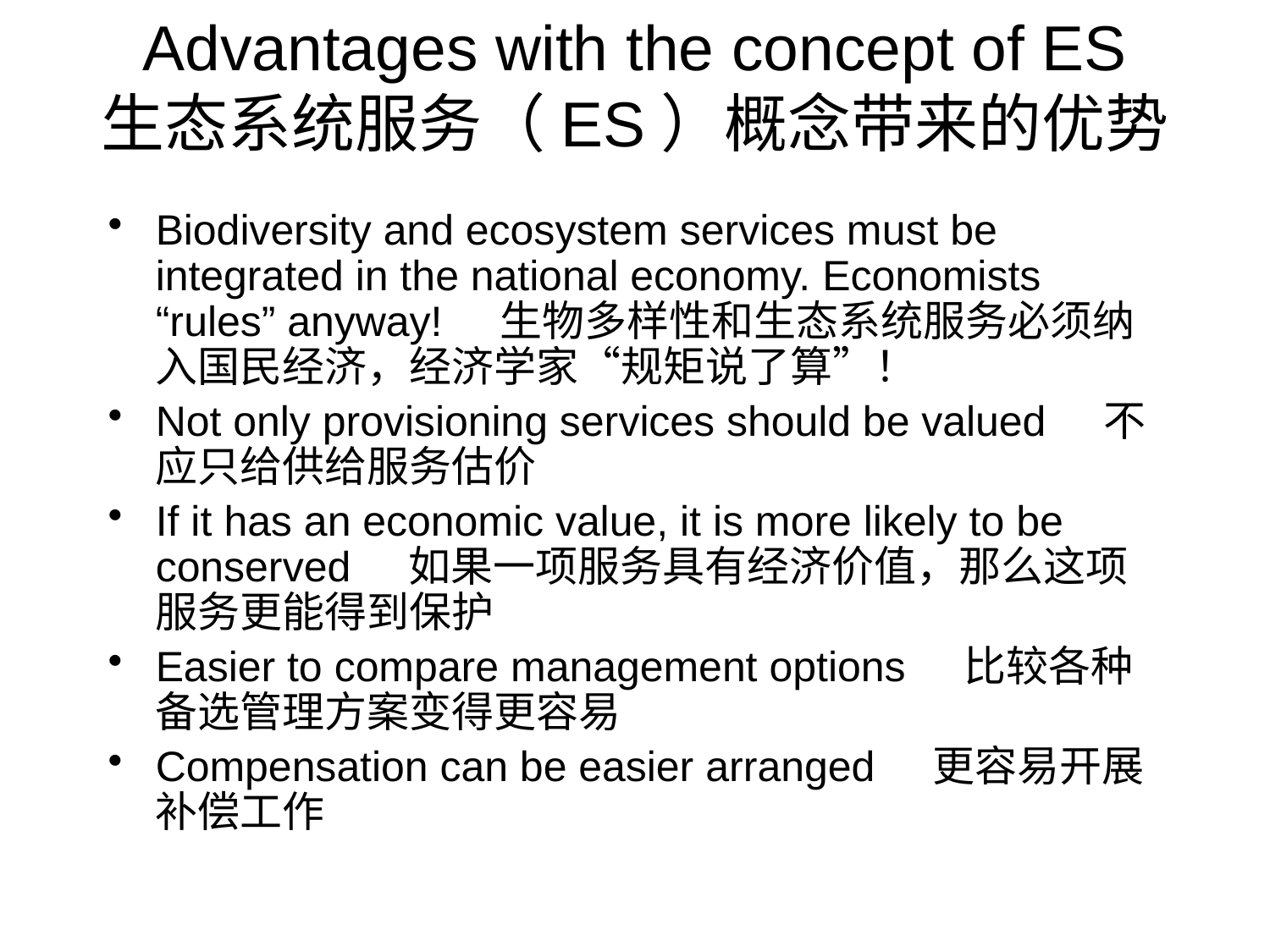

# Advantages with the concept of ES 生态系统服务（ES）概念带来的优势
Biodiversity and ecosystem services must be integrated in the national economy. Economists “rules” anyway!    生物多样性和生态系统服务必须纳入国民经济，经济学家“规矩说了算”！
Not only provisioning services should be valued    不应只给供给服务估价
If it has an economic value, it is more likely to be conserved    如果一项服务具有经济价值，那么这项服务更能得到保护
Easier to compare management options    比较各种备选管理方案变得更容易
Compensation can be easier arranged    更容易开展补偿工作